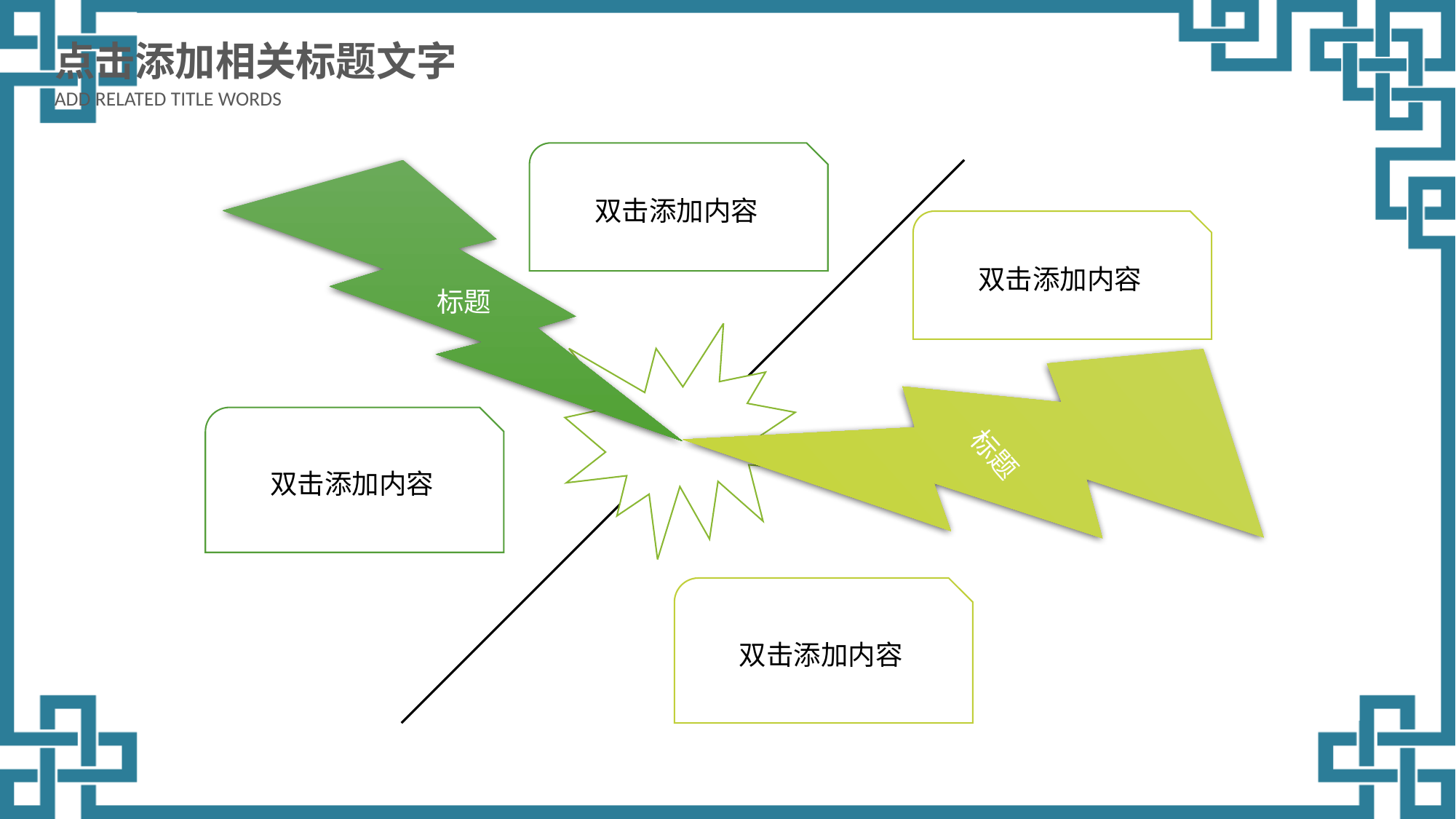

点击添加相关标题文字
ADD RELATED TITLE WORDS
双击添加内容
标题
双击添加内容
标题

双击添加内容
双击添加内容